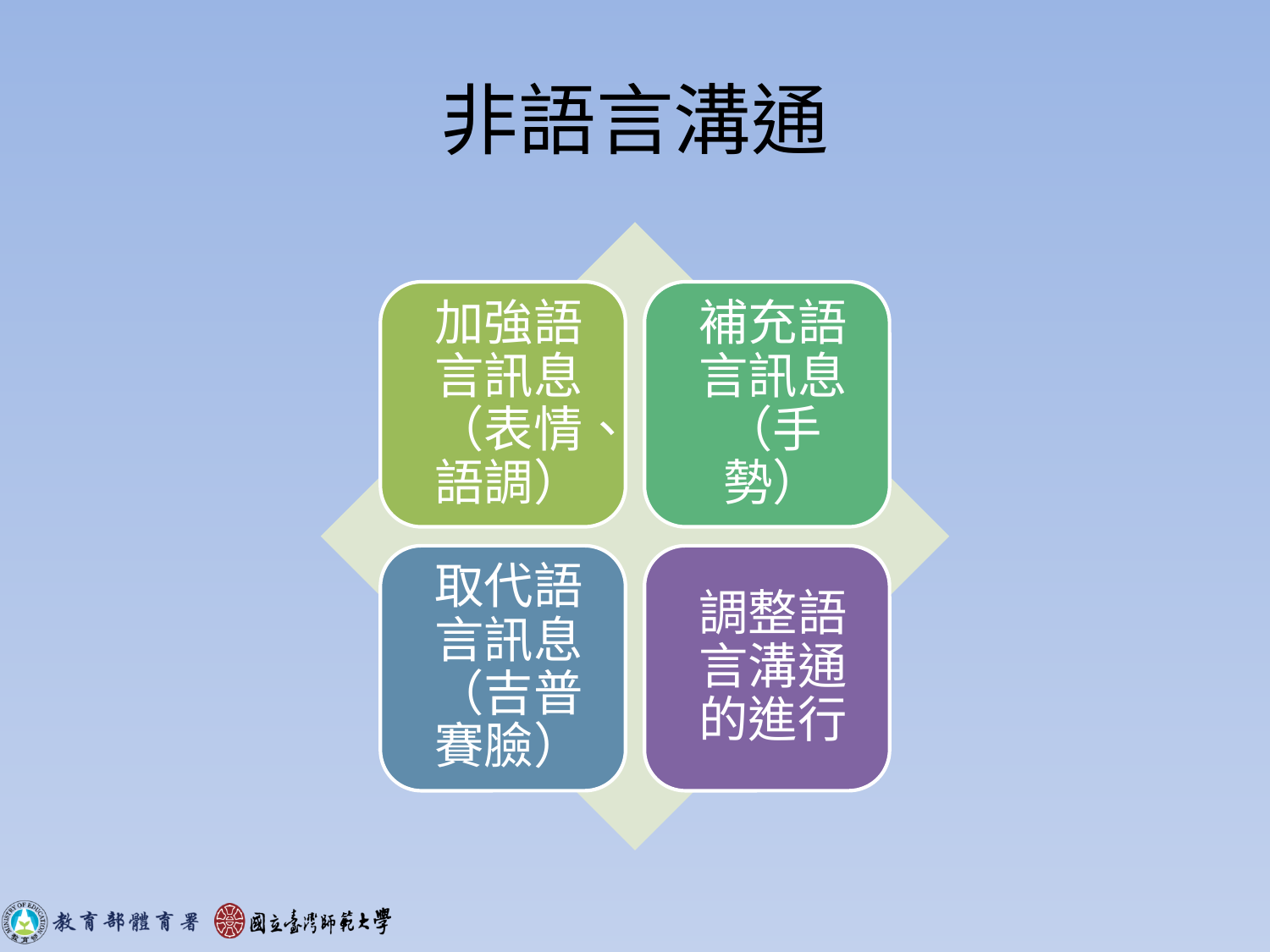

# 非語言溝通
加強語言訊息（表情、語調）
補充語言訊息（手勢）
取代語言訊息（吉普賽臉）
調整語言溝通的進行